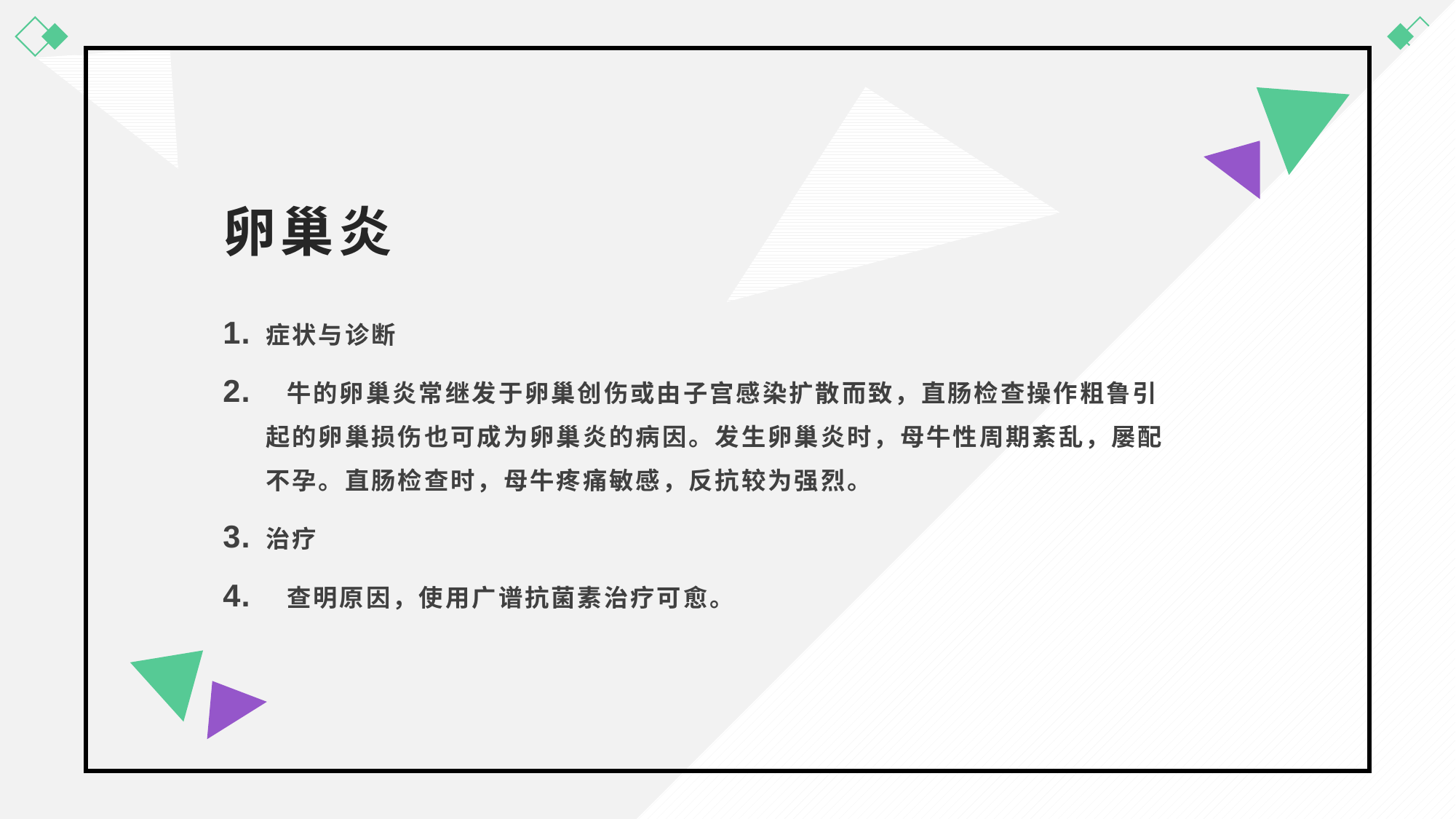

卵巢炎
症状与诊断
  牛的卵巢炎常继发于卵巢创伤或由子宫感染扩散而致，直肠检查操作粗鲁引起的卵巢损伤也可成为卵巢炎的病因。发生卵巢炎时，母牛性周期紊乱，屡配不孕。直肠检查时，母牛疼痛敏感，反抗较为强烈。
治疗
  查明原因，使用广谱抗菌素治疗可愈。